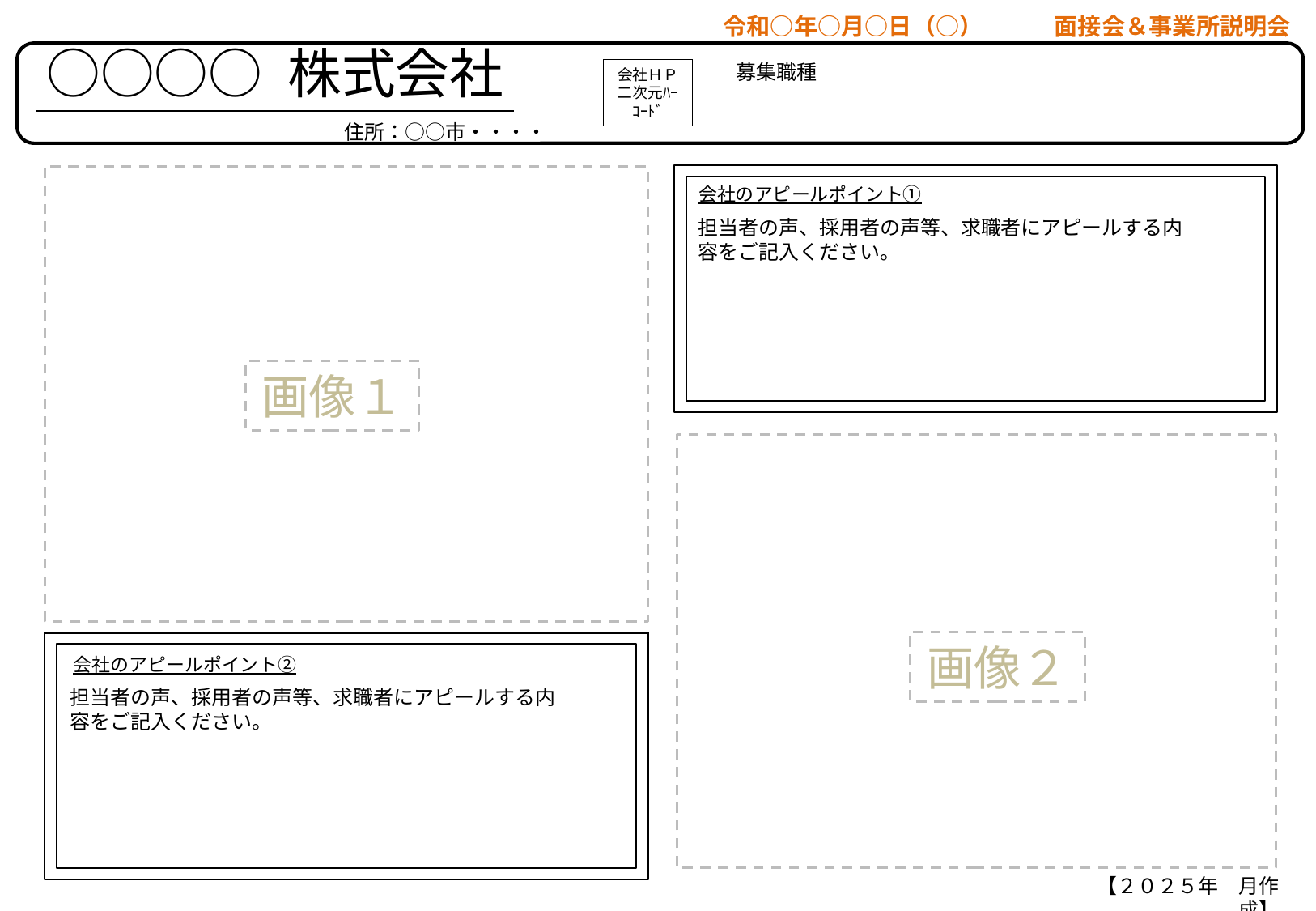

令和○年○月○日（○）　　　面接会＆事業所説明会
○○○○ 株式会社

募集職種

会社ＨＰ二次元ﾊｰｺｰﾄﾞ
住所：○○市・・・・

会社のアピールポイント①
担当者の声、採用者の声等、求職者にアピールする内容をご記入ください。
画像１

画像２

会社のアピールポイント②
担当者の声、採用者の声等、求職者にアピールする内容をご記入ください。
【２０２５年　月作成】